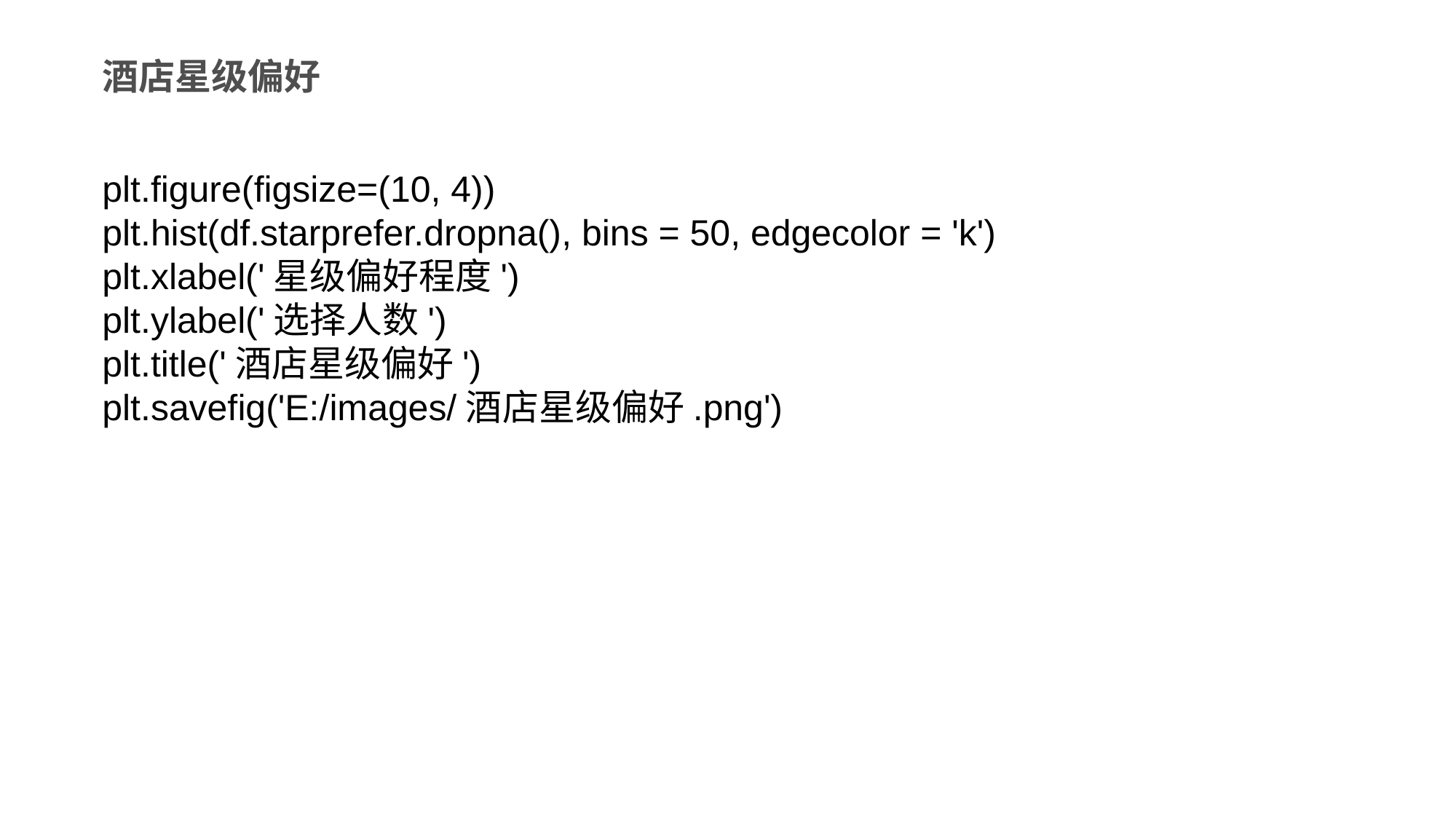

酒店星级偏好
plt.figure(figsize=(10, 4))
plt.hist(df.starprefer.dropna(), bins = 50, edgecolor = 'k')
plt.xlabel('星级偏好程度')
plt.ylabel('选择人数')
plt.title('酒店星级偏好')
plt.savefig('E:/images/酒店星级偏好.png')